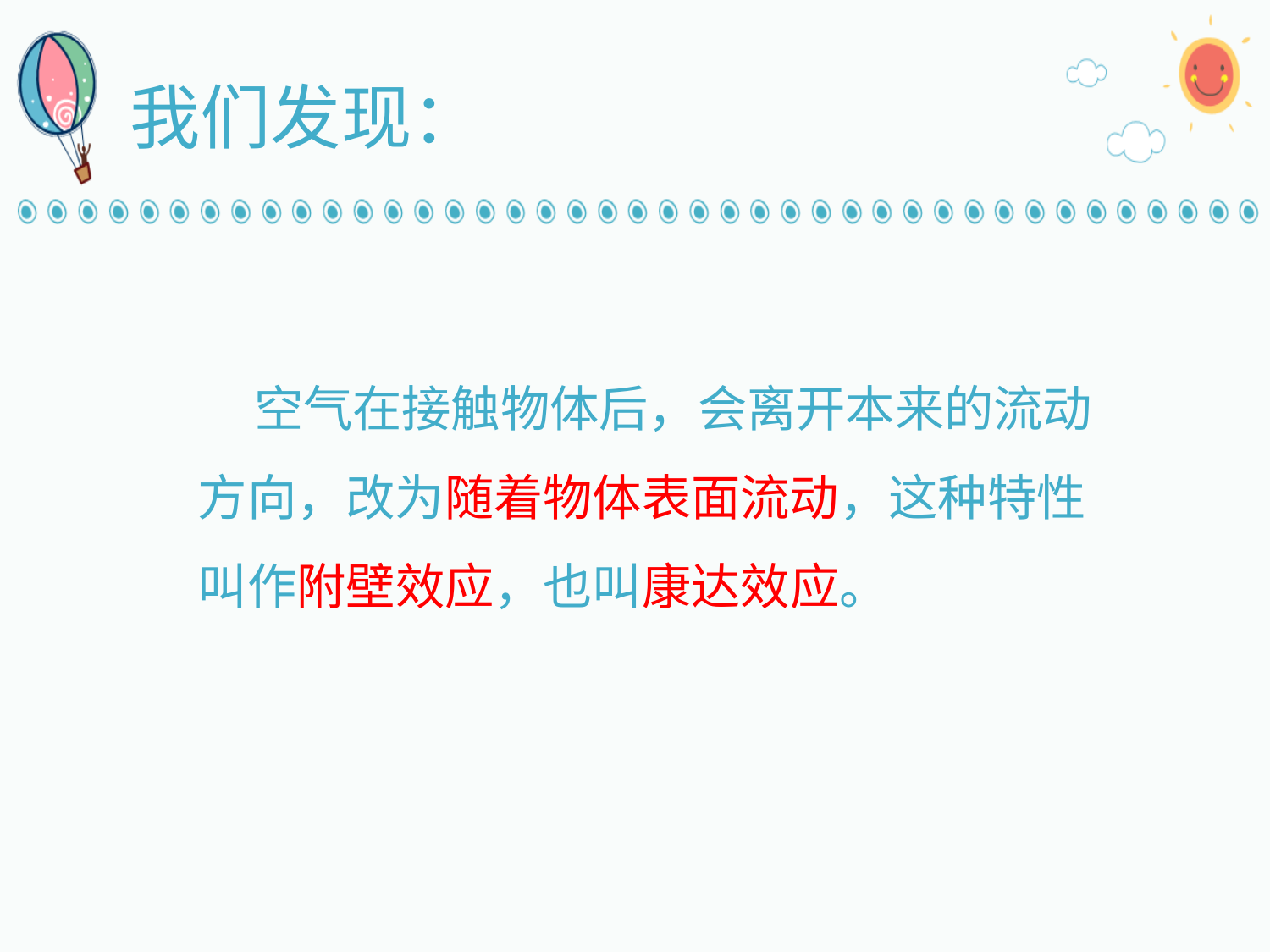

# 我们发现：
    空气在接触物体后，会离开本来的流动方向，改为随着物体表面流动，这种特性叫作附壁效应，也叫康达效应。